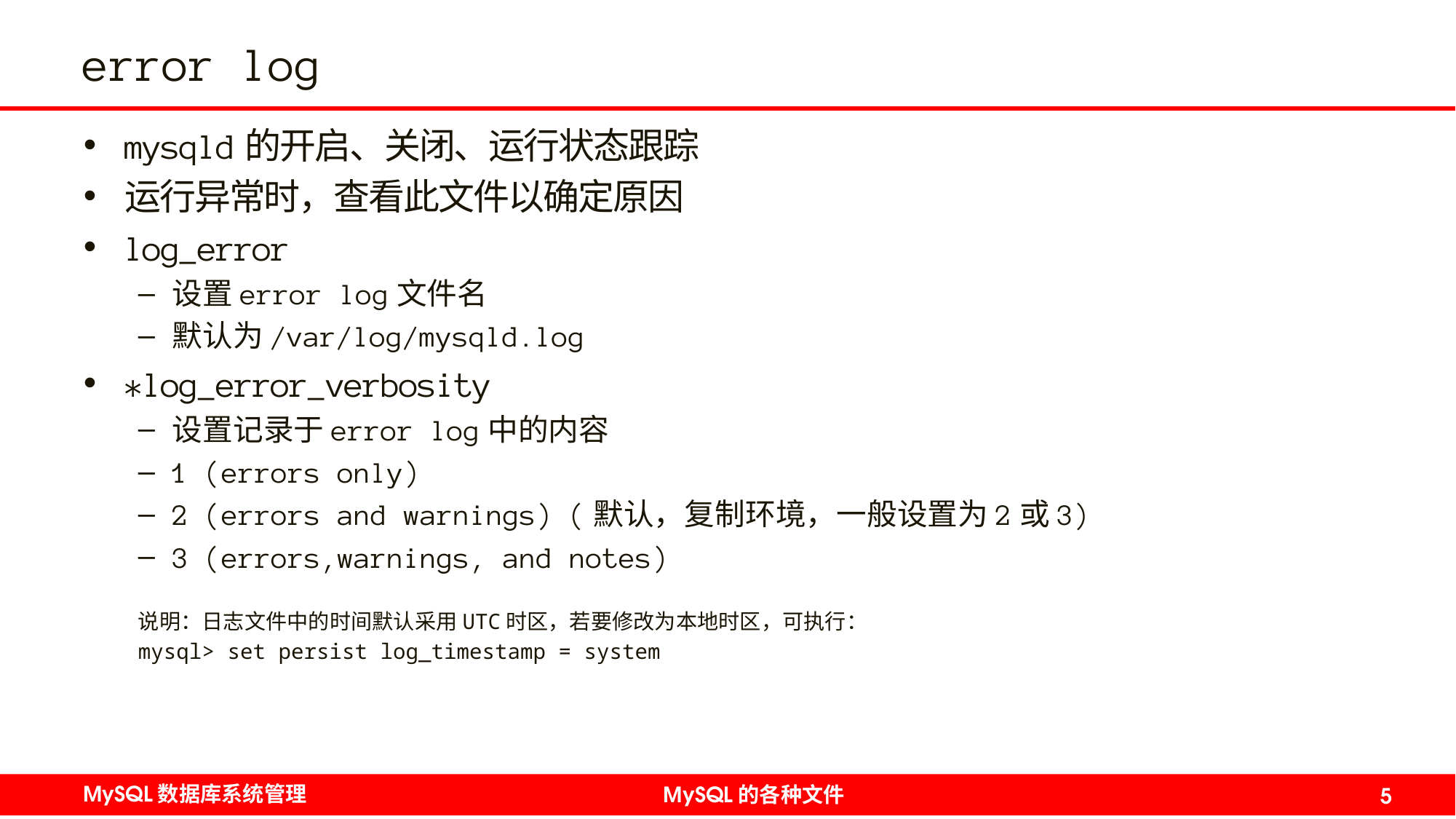

# error log
mysqld的开启、关闭、运行状态跟踪
运行异常时，查看此文件以确定原因
log_error
设置error log文件名
默认为/var/log/mysqld.log
*log_error_verbosity
设置记录于error log中的内容
1 (errors only)
2 (errors and warnings) (默认，复制环境，一般设置为2或3)
3 (errors,warnings, and notes)

说明：日志文件中的时间默认采用UTC时区，若要修改为本地时区，可执行：
mysql> set persist log_timestamp = system